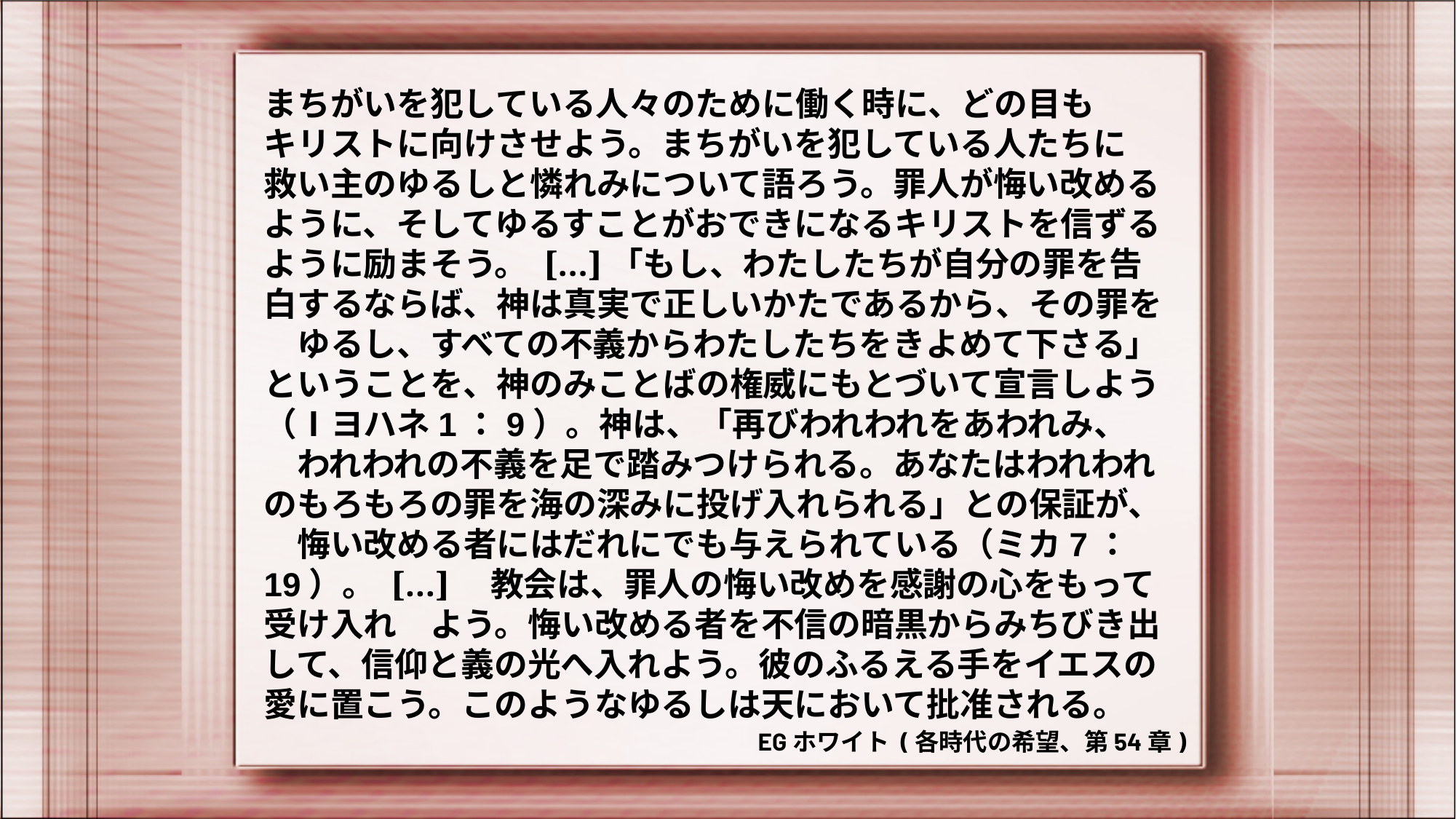

まちがいを犯している人々のために働く時に、どの目も　　キリストに向けさせよう。まちがいを犯している人たちに　救い主のゆるしと憐れみについて語ろう。罪人が悔い改めるように、そしてゆるすことがおできになるキリストを信ずるように励まそう。 […]「もし、わたしたちが自分の罪を告白するならば、神は真実で正しいかたであるから、その罪を　ゆるし、すべての不義からわたしたちをきよめて下さる」ということを、神のみことばの権威にもとづいて宣言しよう（Ⅰヨハネ1：9）。神は、「再びわれわれをあわれみ、　　われわれの不義を足で踏みつけられる。あなたはわれわれのもろもろの罪を海の深みに投げ入れられる」との保証が、　悔い改める者にはだれにでも与えられている（ミカ7：19）。 […]　教会は、罪人の悔い改めを感謝の心をもって受け入れ　よう。悔い改める者を不信の暗黒からみちびき出して、信仰と義の光へ入れよう。彼のふるえる手をイエスの愛に置こう。このようなゆるしは天において批准される。
EGホワイト (各時代の希望、第54章)